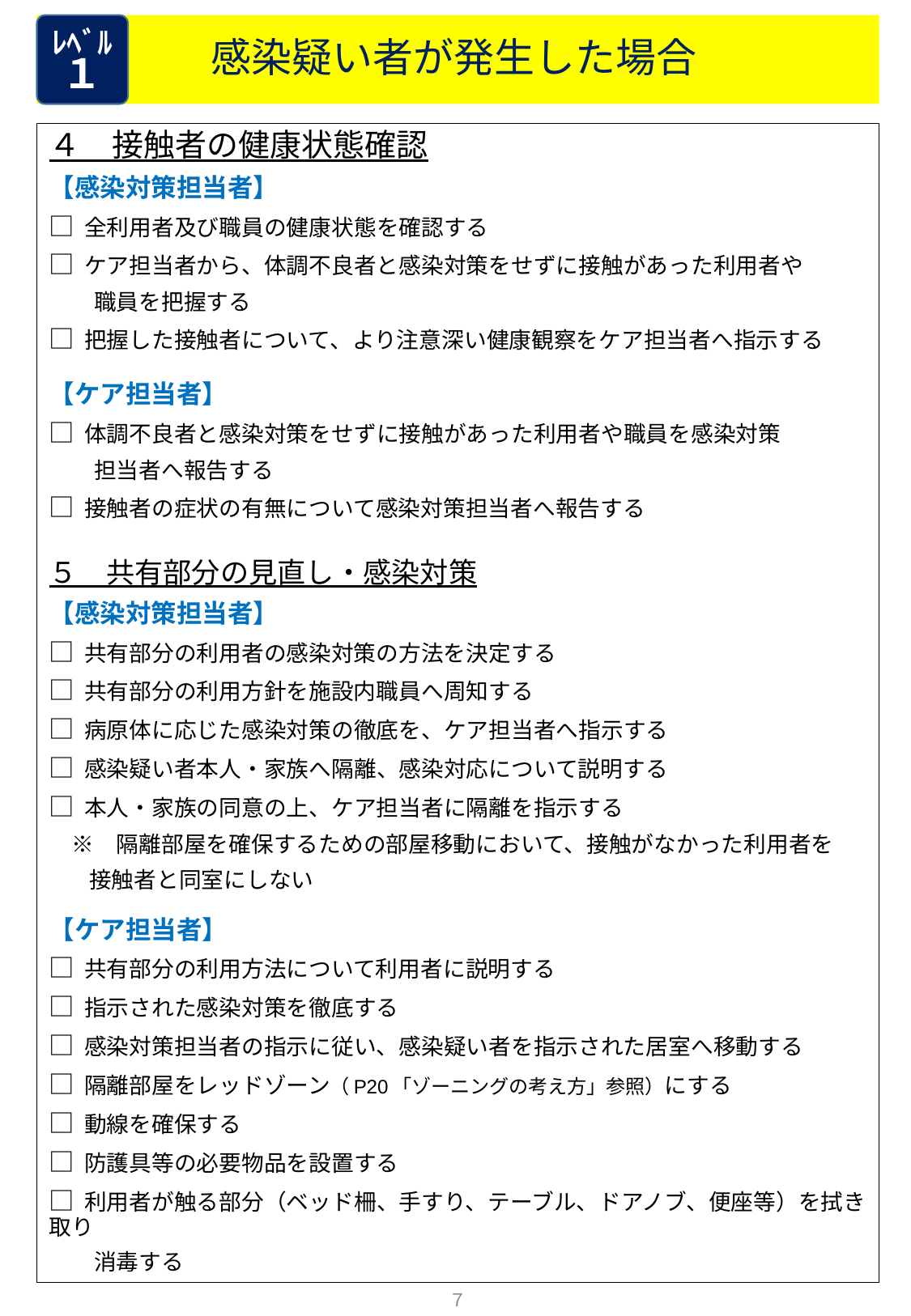

感染疑い者が発生した場合
ﾚﾍﾞﾙ
１
４　接触者の健康状態確認
【感染対策担当者】
□ 全利用者及び職員の健康状態を確認する
□ ケア担当者から、体調不良者と感染対策をせずに接触があった利用者や
　　職員を把握する
□ 把握した接触者について、より注意深い健康観察をケア担当者へ指示する

【ケア担当者】
□ 体調不良者と感染対策をせずに接触があった利用者や職員を感染対策
　　担当者へ報告する
□ 接触者の症状の有無について感染対策担当者へ報告する

５　共有部分の見直し・感染対策
【感染対策担当者】
□ 共有部分の利用者の感染対策の方法を決定する
□ 共有部分の利用方針を施設内職員へ周知する
□ 病原体に応じた感染対策の徹底を、ケア担当者へ指示する
□ 感染疑い者本人・家族へ隔離、感染対応について説明する
□ 本人・家族の同意の上、ケア担当者に隔離を指示する
　※　隔離部屋を確保するための部屋移動において、接触がなかった利用者を
       接触者と同室にしない

【ケア担当者】
□ 共有部分の利用方法について利用者に説明する
□ 指示された感染対策を徹底する
□ 感染対策担当者の指示に従い、感染疑い者を指示された居室へ移動する
□ 隔離部屋をレッドゾーン（P20「ゾーニングの考え方」参照）にする
□ 動線を確保する
□ 防護具等の必要物品を設置する
□ 利用者が触る部分（ベッド柵、手すり、テーブル、ドアノブ、便座等）を拭き取り
　　消毒する
７